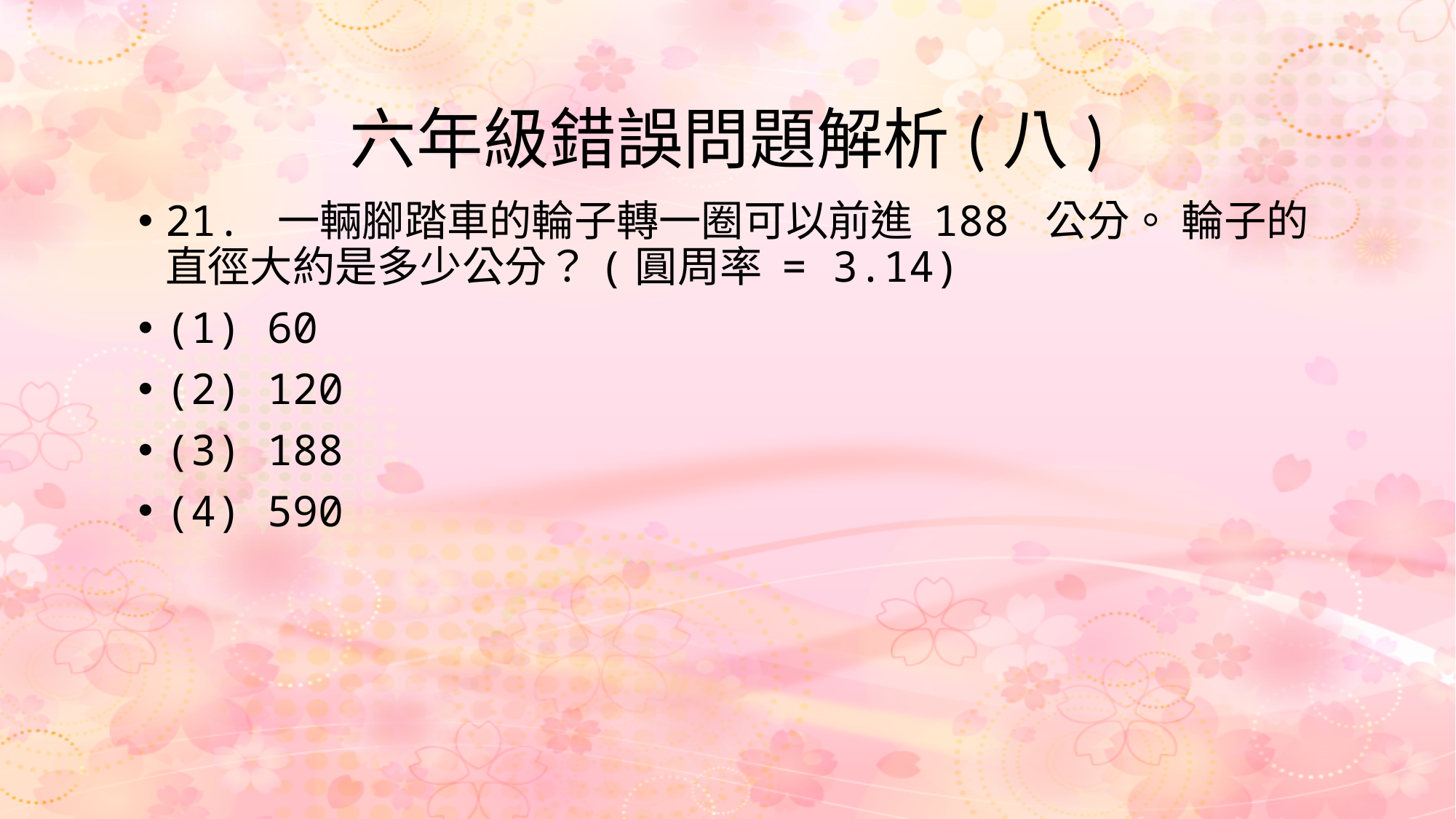

# 六年級錯誤問題解析(八)
21. 一輛腳踏車的輪子轉一圈可以前進 188 公分。 輪子的直徑大約是多少公分？(圓周率 = 3.14)
(1) 60
(2) 120
(3) 188
(4) 590